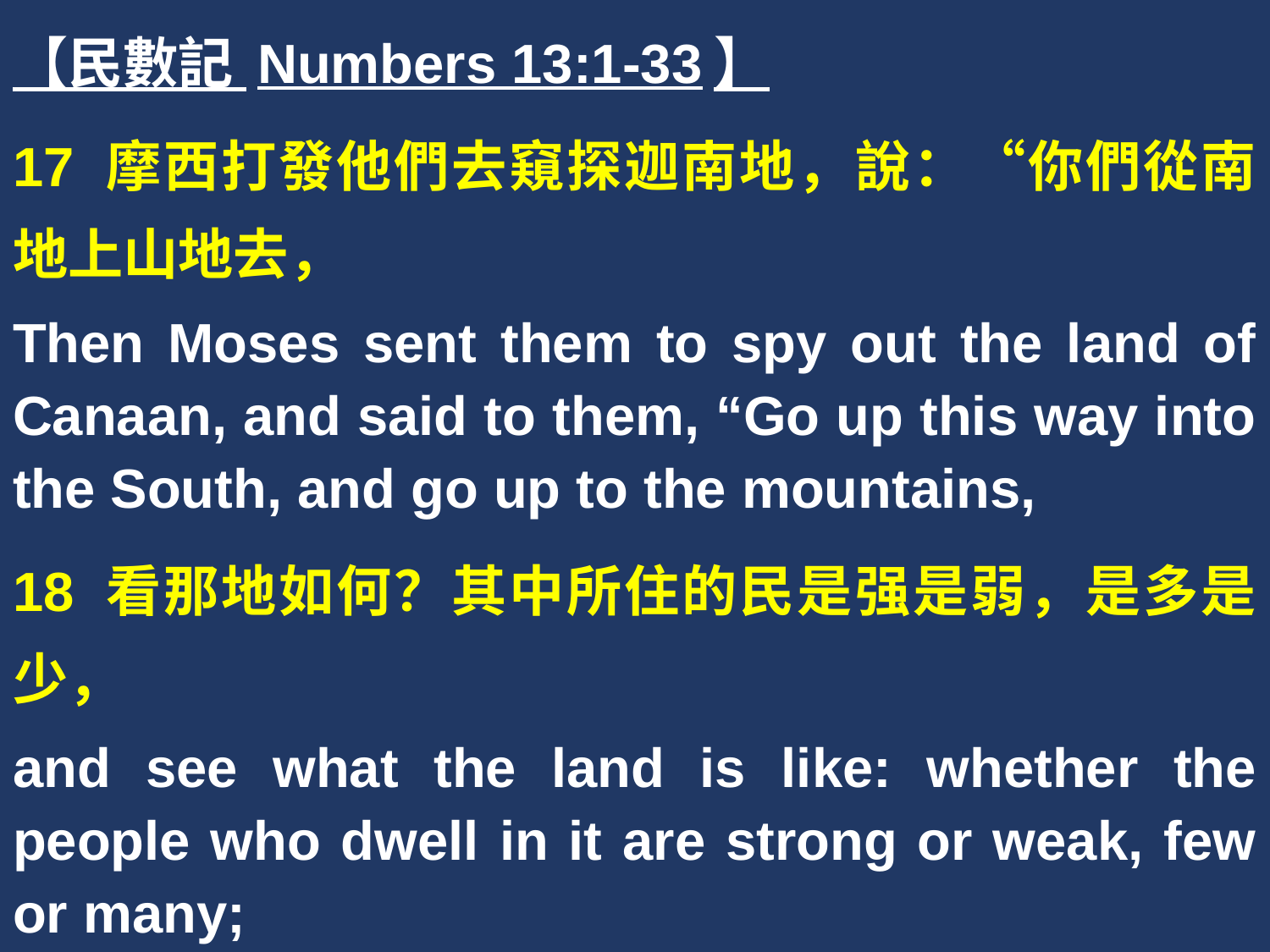

【民數記 Numbers 13:1-33】
17 摩西打發他們去窺探迦南地，說：“你們從南地上山地去，
Then Moses sent them to spy out the land of Canaan, and said to them, “Go up this way into the South, and go up to the mountains,
18 看那地如何？其中所住的民是强是弱，是多是少，
and see what the land is like: whether the people who dwell in it are strong or weak, few or many;